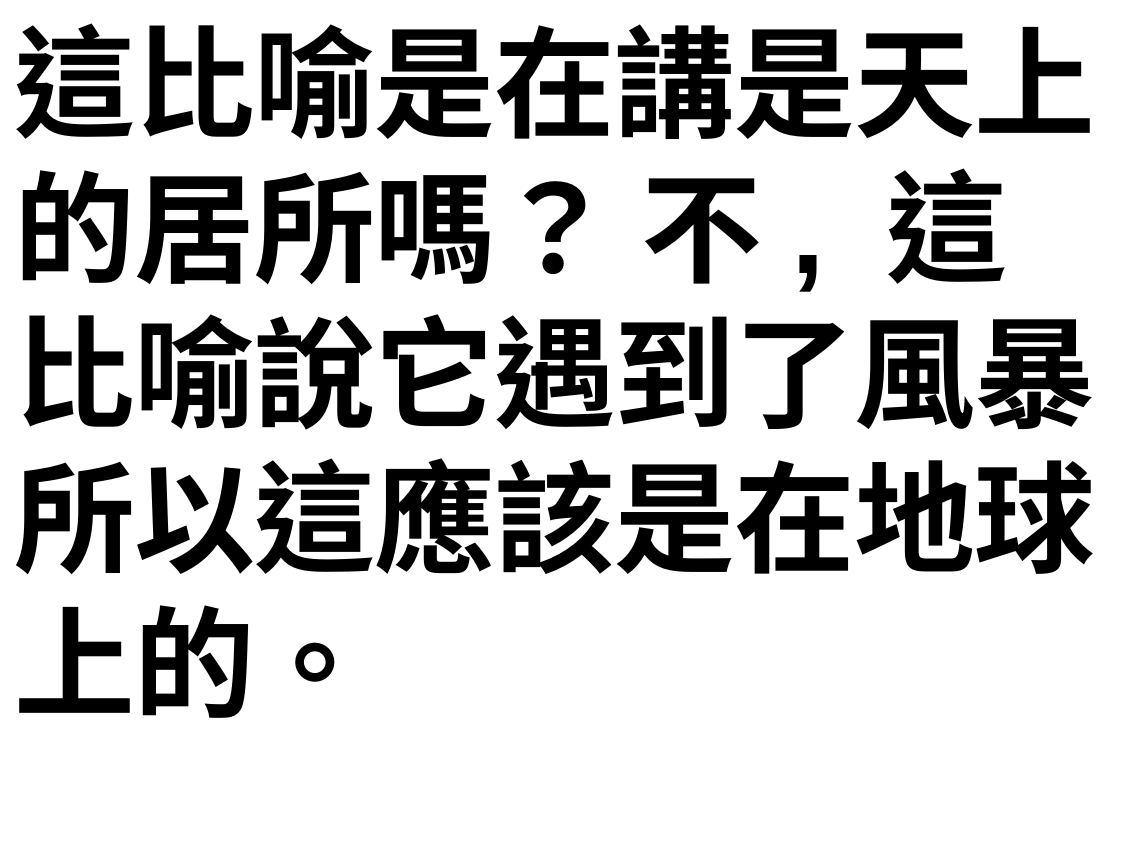

這比喻是在講是天上的居所嗎？ 不, 這比喻說它遇到了風暴。所以這應該是在地球上的。